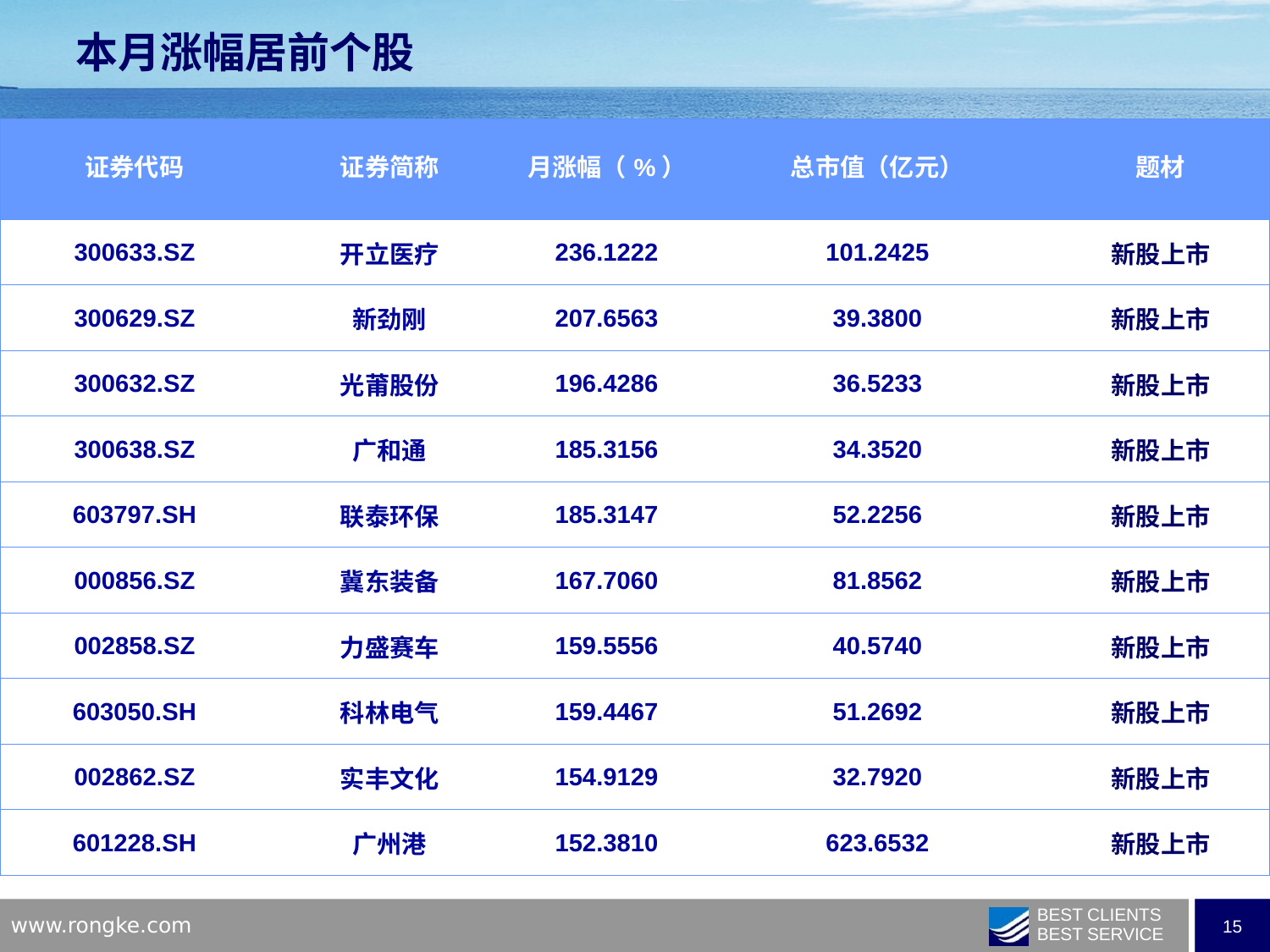

本月涨幅居前个股
| 证券代码 | 证券简称 | 月涨幅（%） | 总市值（亿元） | 题材 |
| --- | --- | --- | --- | --- |
| 300633.SZ | 开立医疗 | 236.1222 | 101.2425 | 新股上市 |
| 300629.SZ | 新劲刚 | 207.6563 | 39.3800 | 新股上市 |
| 300632.SZ | 光莆股份 | 196.4286 | 36.5233 | 新股上市 |
| 300638.SZ | 广和通 | 185.3156 | 34.3520 | 新股上市 |
| 603797.SH | 联泰环保 | 185.3147 | 52.2256 | 新股上市 |
| 000856.SZ | 冀东装备 | 167.7060 | 81.8562 | 新股上市 |
| 002858.SZ | 力盛赛车 | 159.5556 | 40.5740 | 新股上市 |
| 603050.SH | 科林电气 | 159.4467 | 51.2692 | 新股上市 |
| 002862.SZ | 实丰文化 | 154.9129 | 32.7920 | 新股上市 |
| 601228.SH | 广州港 | 152.3810 | 623.6532 | 新股上市 |